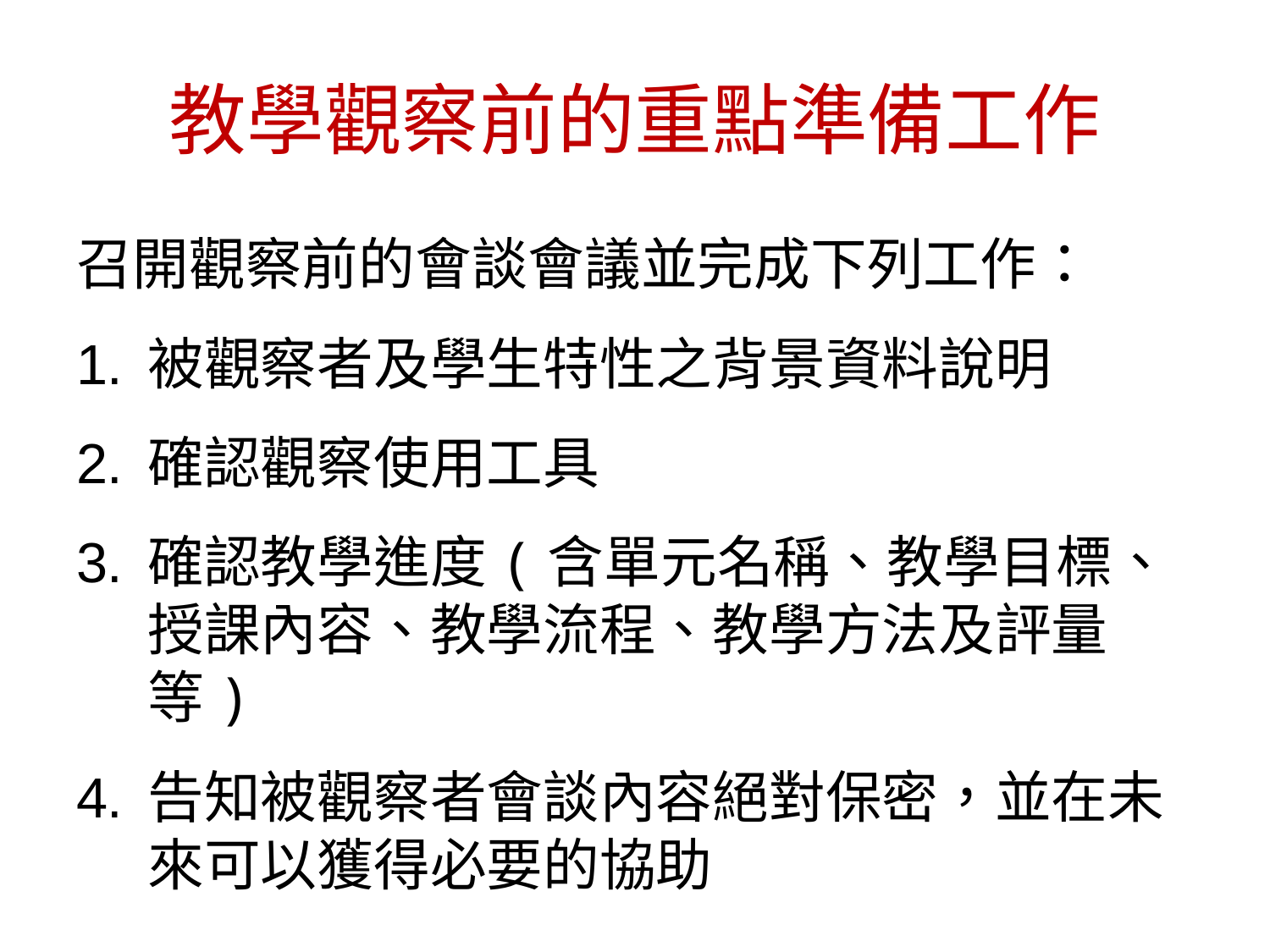

# 教學觀察前的重點準備工作
召開觀察前的會談會議並完成下列工作：
被觀察者及學生特性之背景資料說明
確認觀察使用工具
確認教學進度(含單元名稱、教學目標、授課內容、教學流程、教學方法及評量等)
告知被觀察者會談內容絕對保密，並在未來可以獲得必要的協助